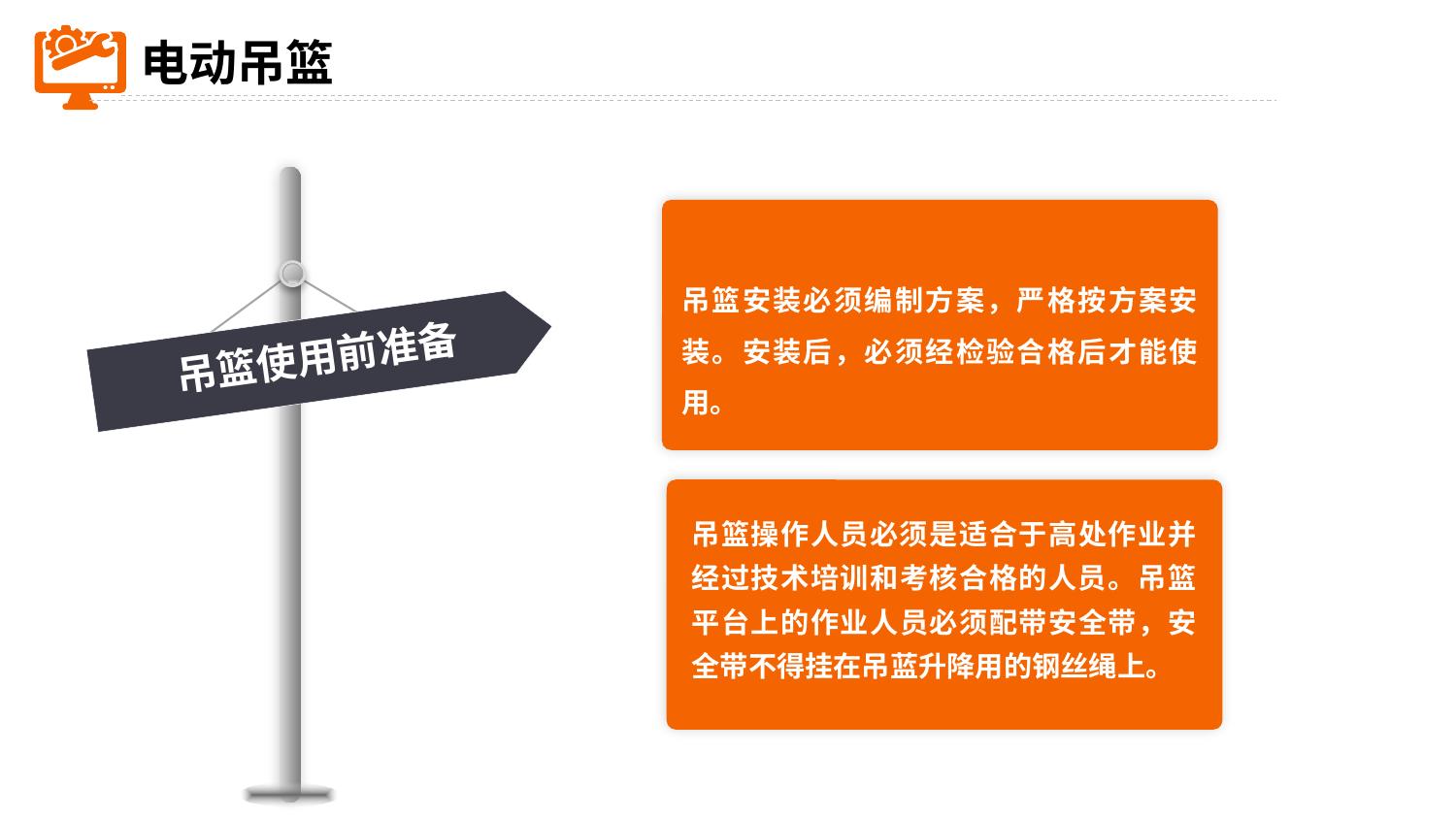

电动吊篮

吊篮安装必须编制方案，严格按方案安装。安装后，必须经检验合格后才能使用。

吊篮使用前准备

吊篮操作人员必须是适合于高处作业并经过技术培训和考核合格的人员。吊篮平台上的作业人员必须配带安全带，安全带不得挂在吊蓝升降用的钢丝绳上。